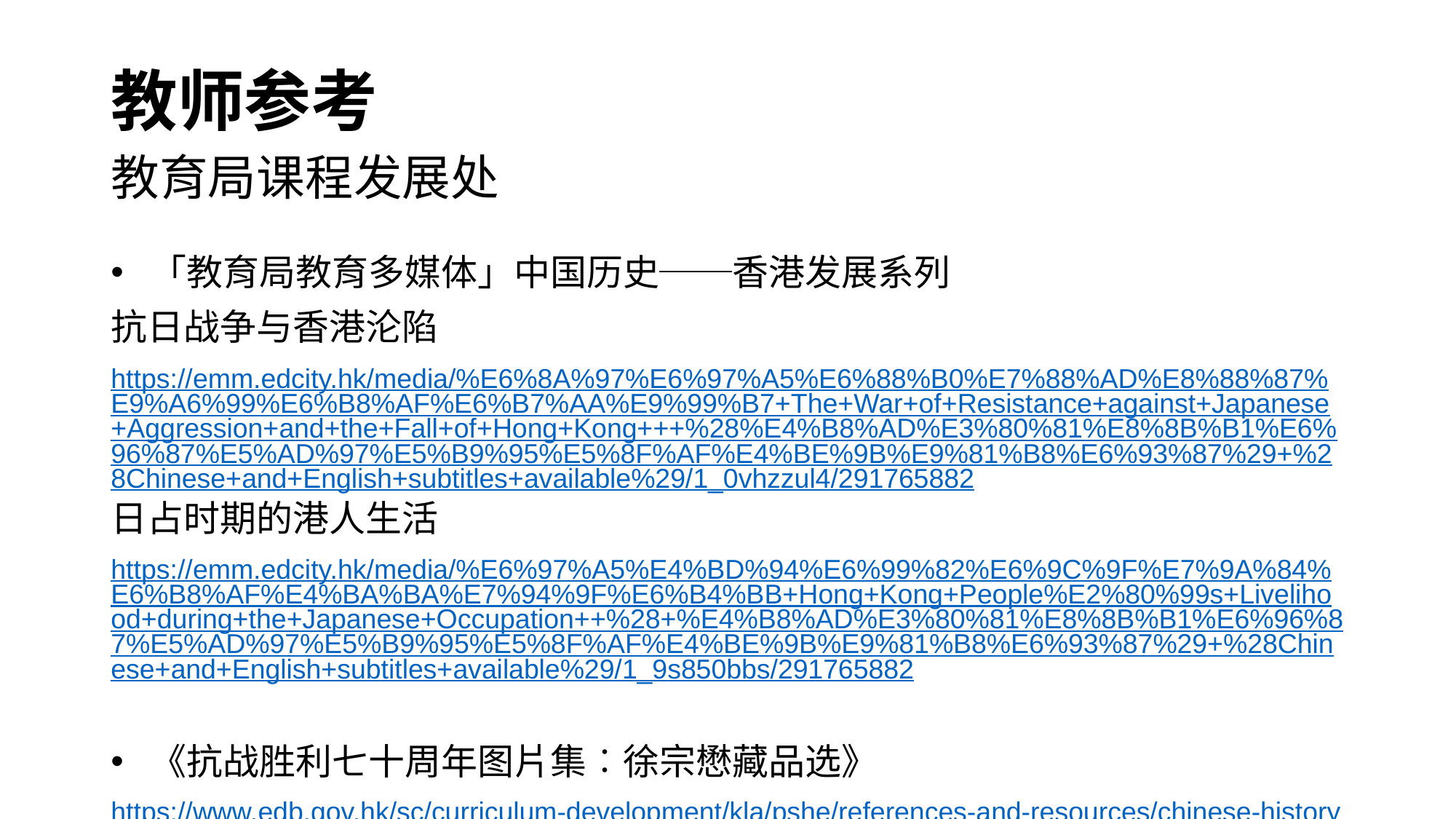

# 教师参考
教育局课程发展处

「教育局教育多媒体」中国历史──香港发展系列
抗日战争与香港沦陷
https://emm.edcity.hk/media/%E6%8A%97%E6%97%A5%E6%88%B0%E7%88%AD%E8%88%87%E9%A6%99%E6%B8%AF%E6%B7%AA%E9%99%B7+The+War+of+Resistance+against+Japanese+Aggression+and+the+Fall+of+Hong+Kong+++%28%E4%B8%AD%E3%80%81%E8%8B%B1%E6%96%87%E5%AD%97%E5%B9%95%E5%8F%AF%E4%BE%9B%E9%81%B8%E6%93%87%29+%28Chinese+and+English+subtitles+available%29/1_0vhzzul4/291765882
日占时期的港人生活
https://emm.edcity.hk/media/%E6%97%A5%E4%BD%94%E6%99%82%E6%9C%9F%E7%9A%84%E6%B8%AF%E4%BA%BA%E7%94%9F%E6%B4%BB+Hong+Kong+People%E2%80%99s+Livelihood+during+the+Japanese+Occupation++%28+%E4%B8%AD%E3%80%81%E8%8B%B1%E6%96%87%E5%AD%97%E5%B9%95%E5%8F%AF%E4%BE%9B%E9%81%B8%E6%93%87%29+%28Chinese+and+English+subtitles+available%29/1_9s850bbs/291765882

《抗战胜利七十周年图片集︰徐宗懋藏品选》
https://www.edb.gov.hk/sc/curriculum-development/kla/pshe/references-and-resources/chinese-history/70th_victory_album.html